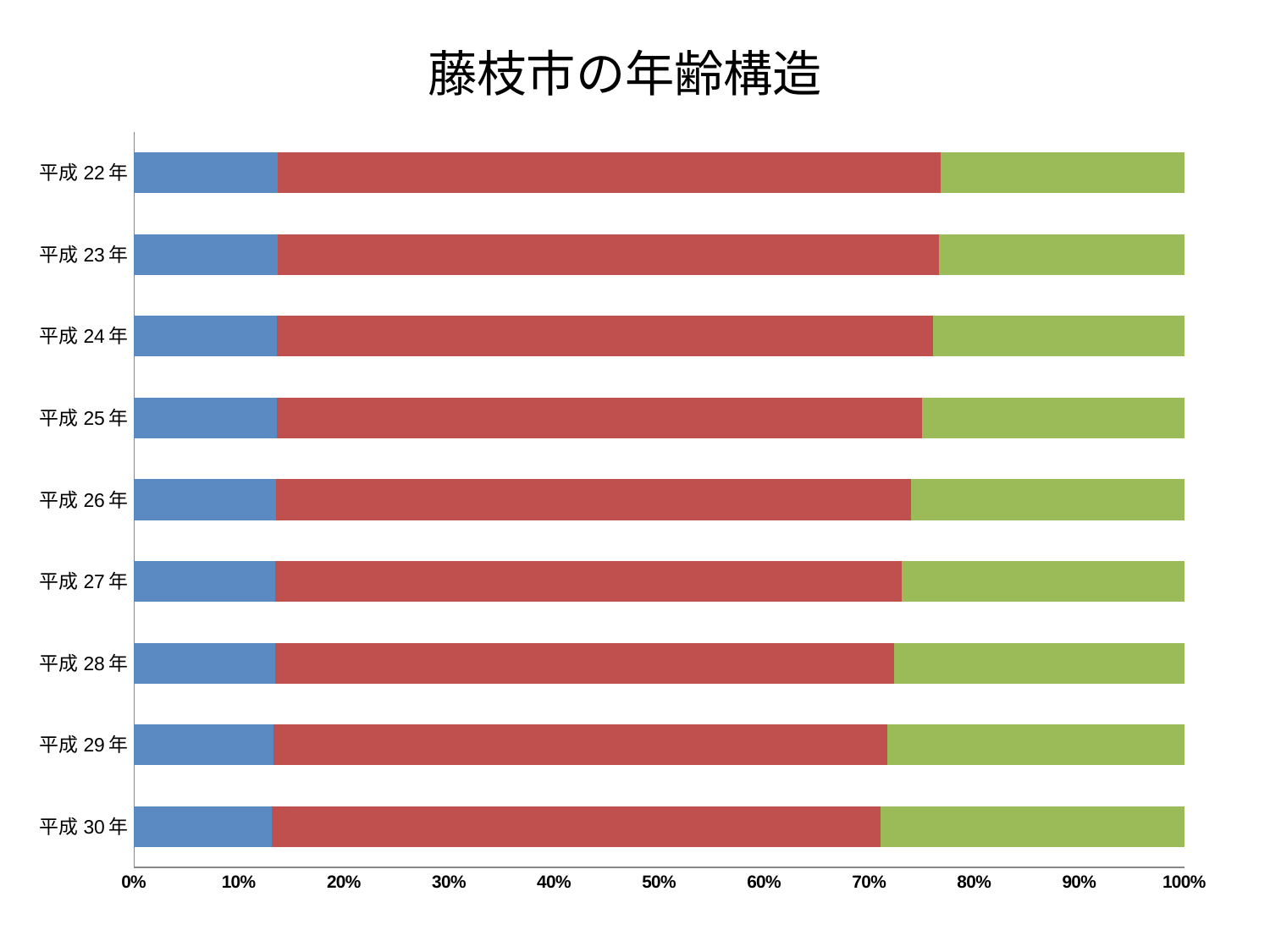

#
藤枝市の年齢構造

### Chart

| Category | 年少割合 | 生産割合 | 老年割合 |
|---|---|---|---|
| 平成22年 | 13.7 | 63.1 | 23.2 |
| 平成23年 | 13.7 | 62.9 | 23.4 |
| 平成24年 | 13.6 | 62.5 | 23.9 |
| 平成25年 | 13.6 | 61.4 | 25.0 |
| 平成26年 | 13.5 | 60.5 | 26.0 |
| 平成27年 | 13.4 | 59.699999999999996 | 26.9 |
| 平成28年 | 13.4 | 59.0 | 27.6 |
| 平成29年 | 13.3 | 58.4 | 28.300000000000004 |
| 平成30年 | 13.1 | 58.0 | 28.9 |